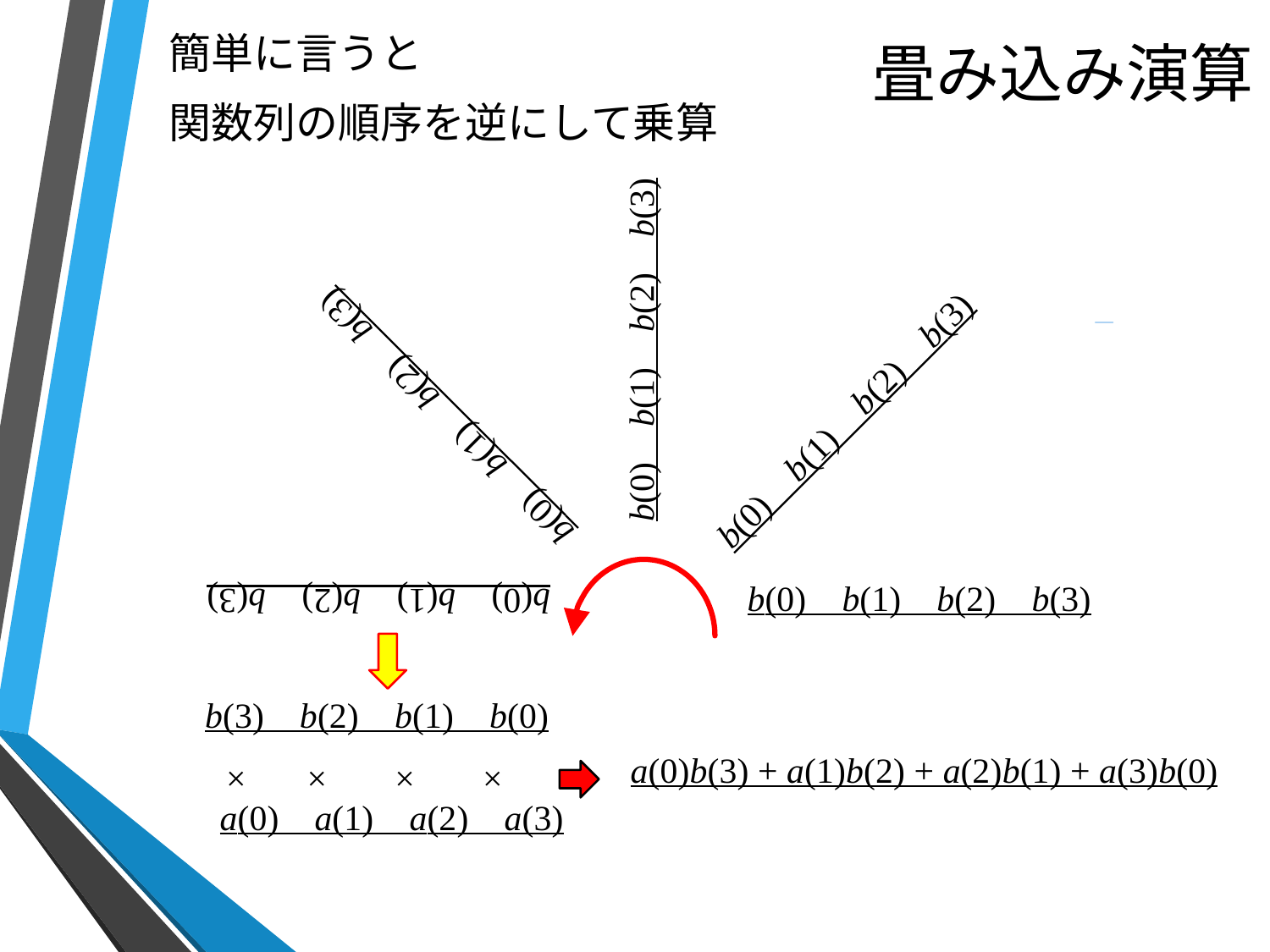

# 畳み込み演算
簡単に言うと
関数列の順序を逆にして乗算
b(0)    b(1)    b(2)    b(3)
b(0)    b(1)    b(2)    b(3)
b(0)    b(1)    b(2)    b(3)
b(0)    b(1)    b(2)    b(3)

b(0)    b(1)    b(2)    b(3)

b(3)    b(2)    b(1)    b(0)
a(0)b(3) + a(1)b(2) + a(2)b(1) + a(3)b(0)
× 　×　  ×　  ×

a(0)    a(1)    a(2)    a(3)